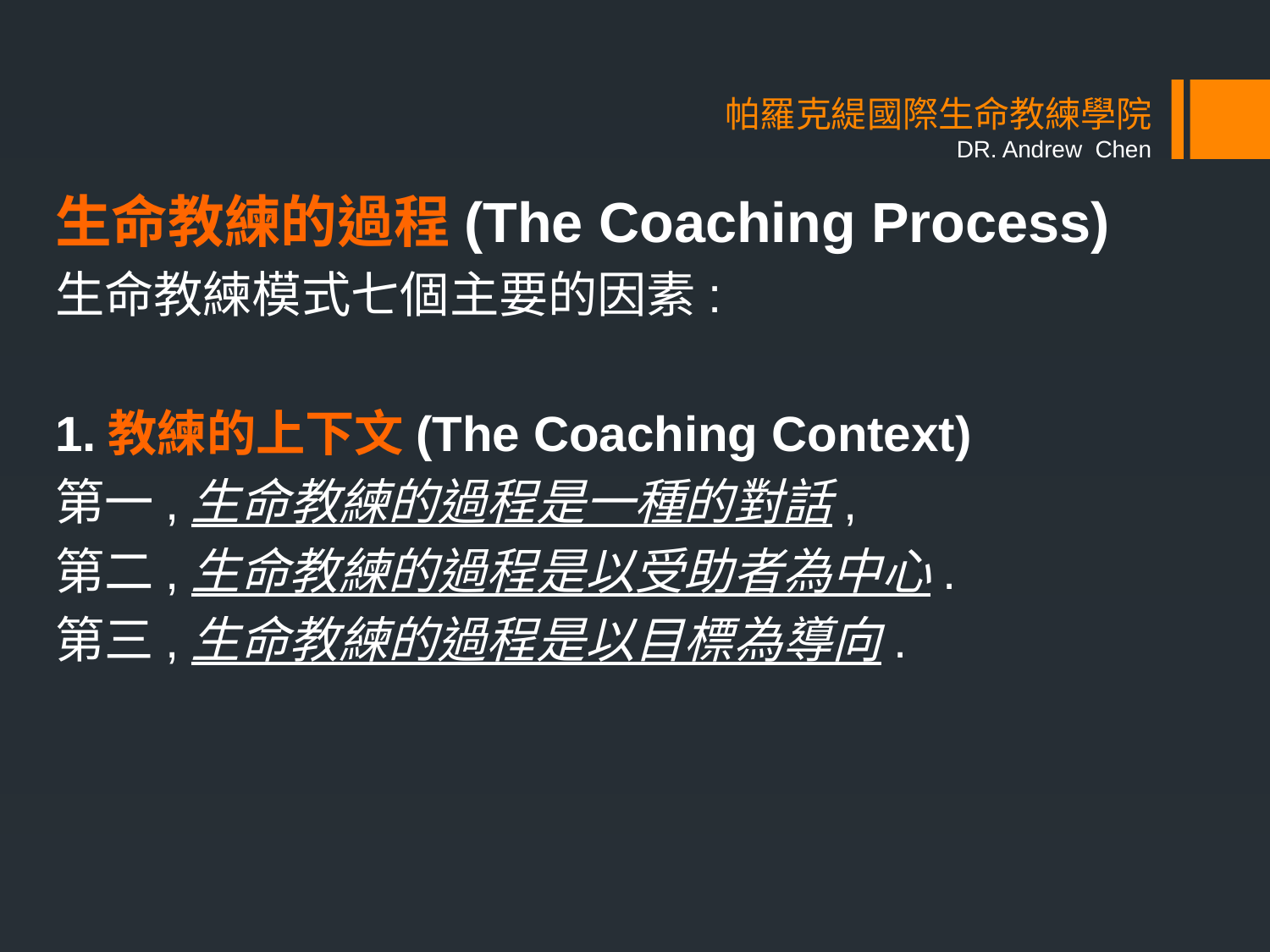

# 帕羅克緹國際生命教練學院 DR. Andrew  Chen
生命教練的過程(The Coaching Process)
生命教練模式七個主要的因素:

1.教練的上下文(The Coaching Context)
第一,生命教練的過程是一種的對話,
第二,生命教練的過程是以受助者為中心.
第三,生命教練的過程是以目標為導向.